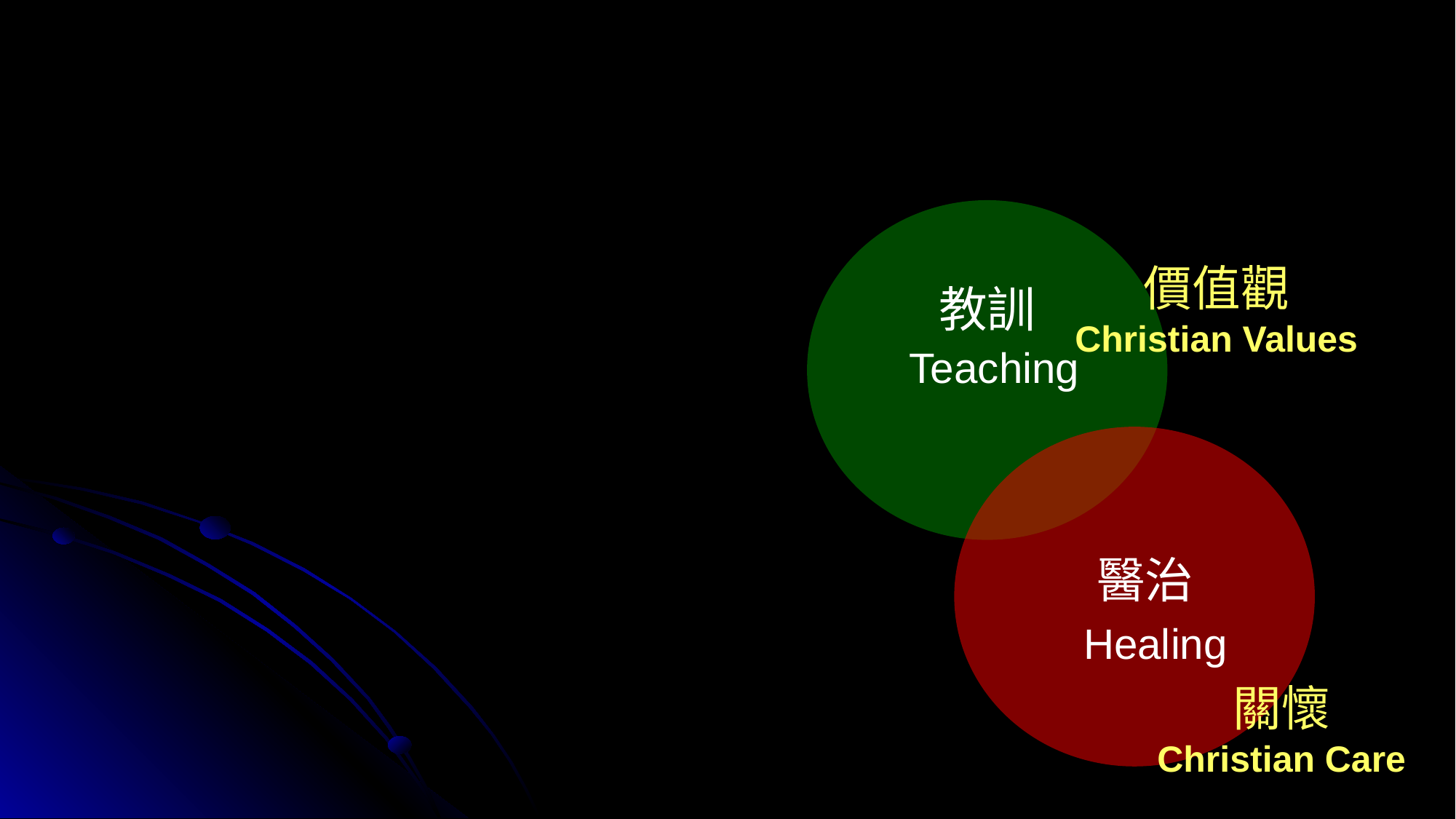

價值觀
Christian Values
教訓
Teaching

醫治
Healing
關懷
Christian Care